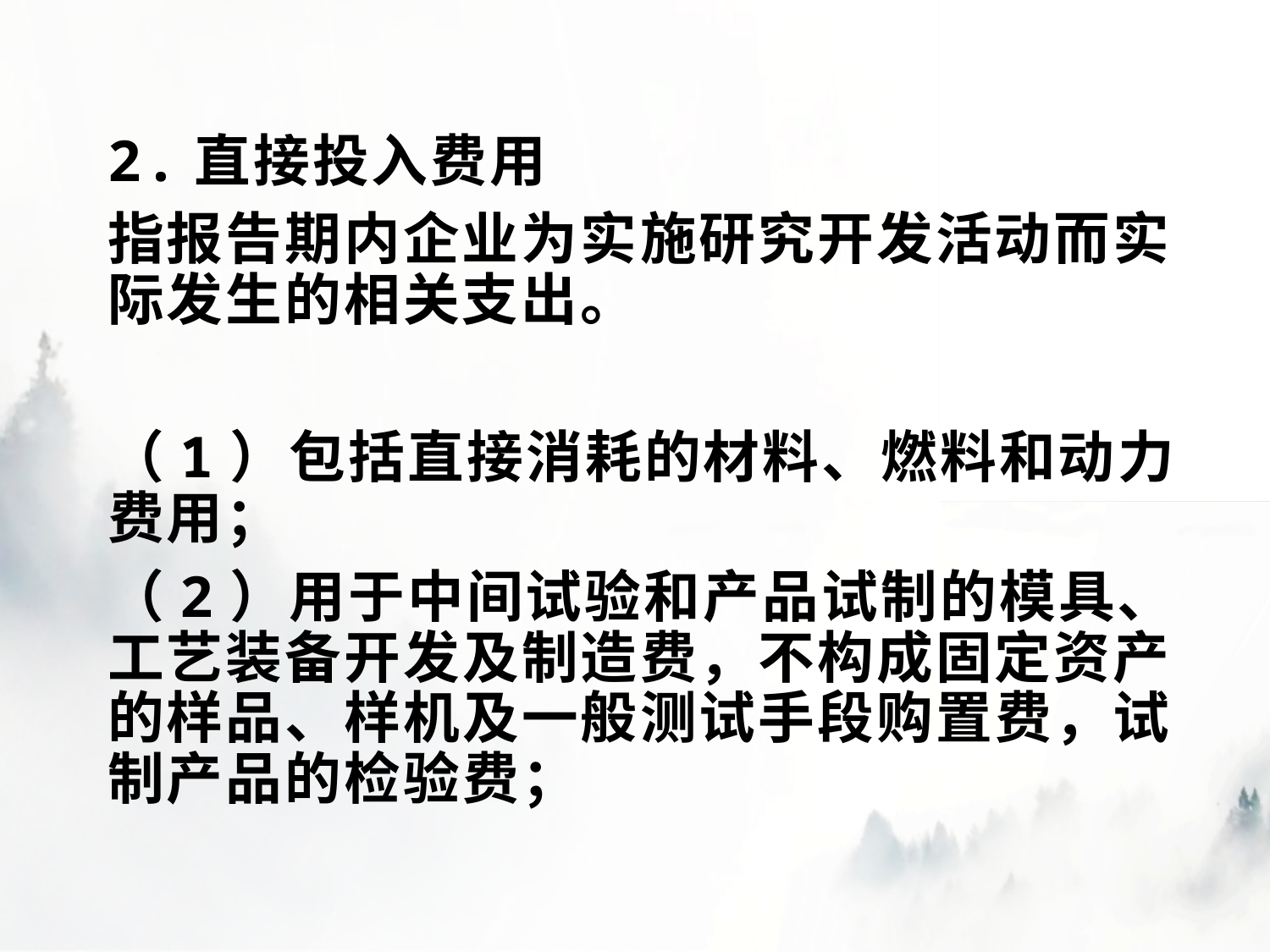

2.直接投入费用
指报告期内企业为实施研究开发活动而实际发生的相关支出。

（1）包括直接消耗的材料、燃料和动力费用；
（2）用于中间试验和产品试制的模具、工艺装备开发及制造费，不构成固定资产的样品、样机及一般测试手段购置费，试制产品的检验费；